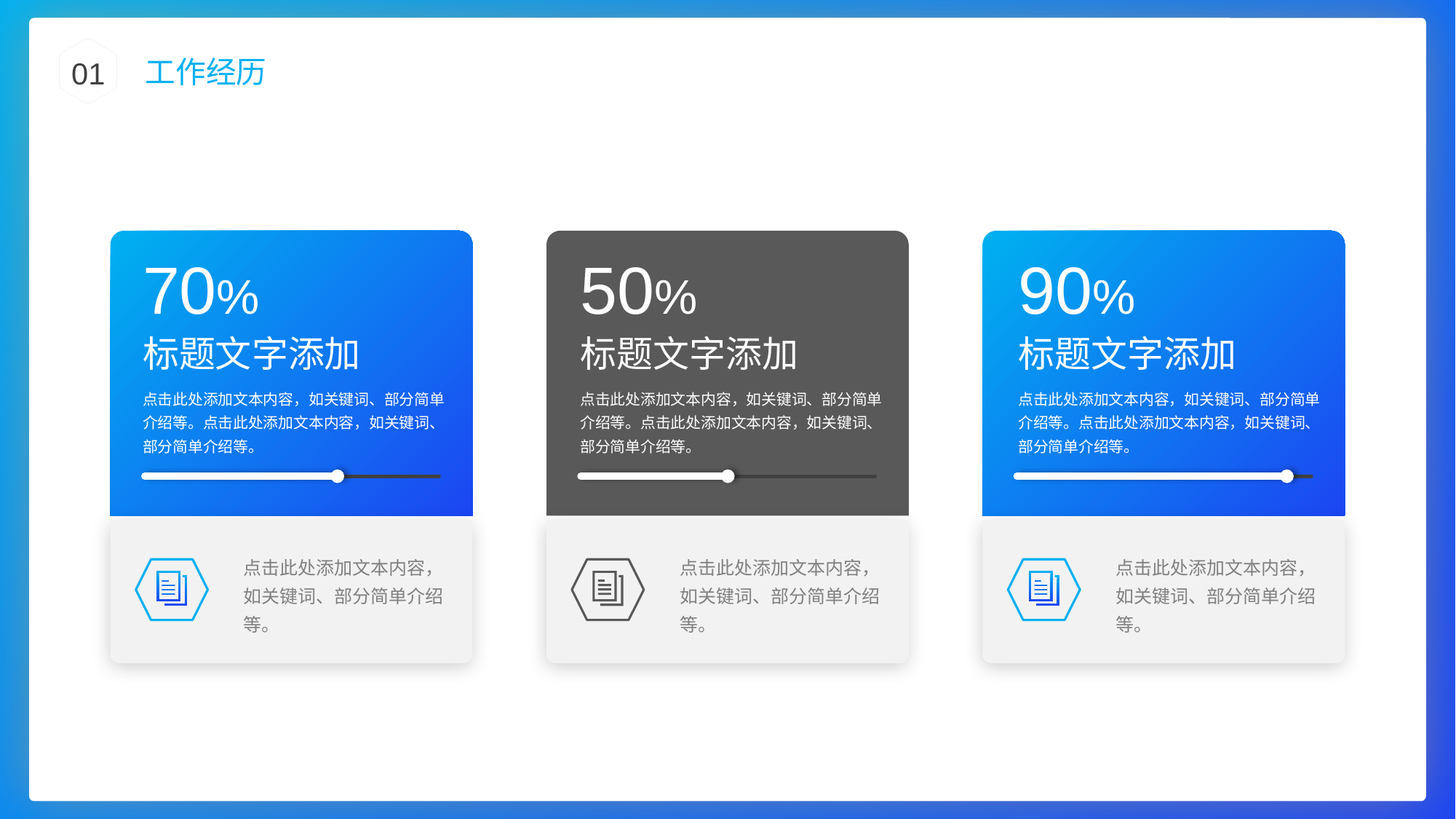

BY YUSHEN

01
工作经历

70%
标题文字添加
点击此处添加文本内容，如关键词、部分简单介绍等。点击此处添加文本内容，如关键词、部分简单介绍等。

50%
标题文字添加
点击此处添加文本内容，如关键词、部分简单介绍等。点击此处添加文本内容，如关键词、部分简单介绍等。

90%
标题文字添加
点击此处添加文本内容，如关键词、部分简单介绍等。点击此处添加文本内容，如关键词、部分简单介绍等。

点击此处添加文本内容，如关键词、部分简单介绍等。

点击此处添加文本内容，如关键词、部分简单介绍等。

点击此处添加文本内容，如关键词、部分简单介绍等。